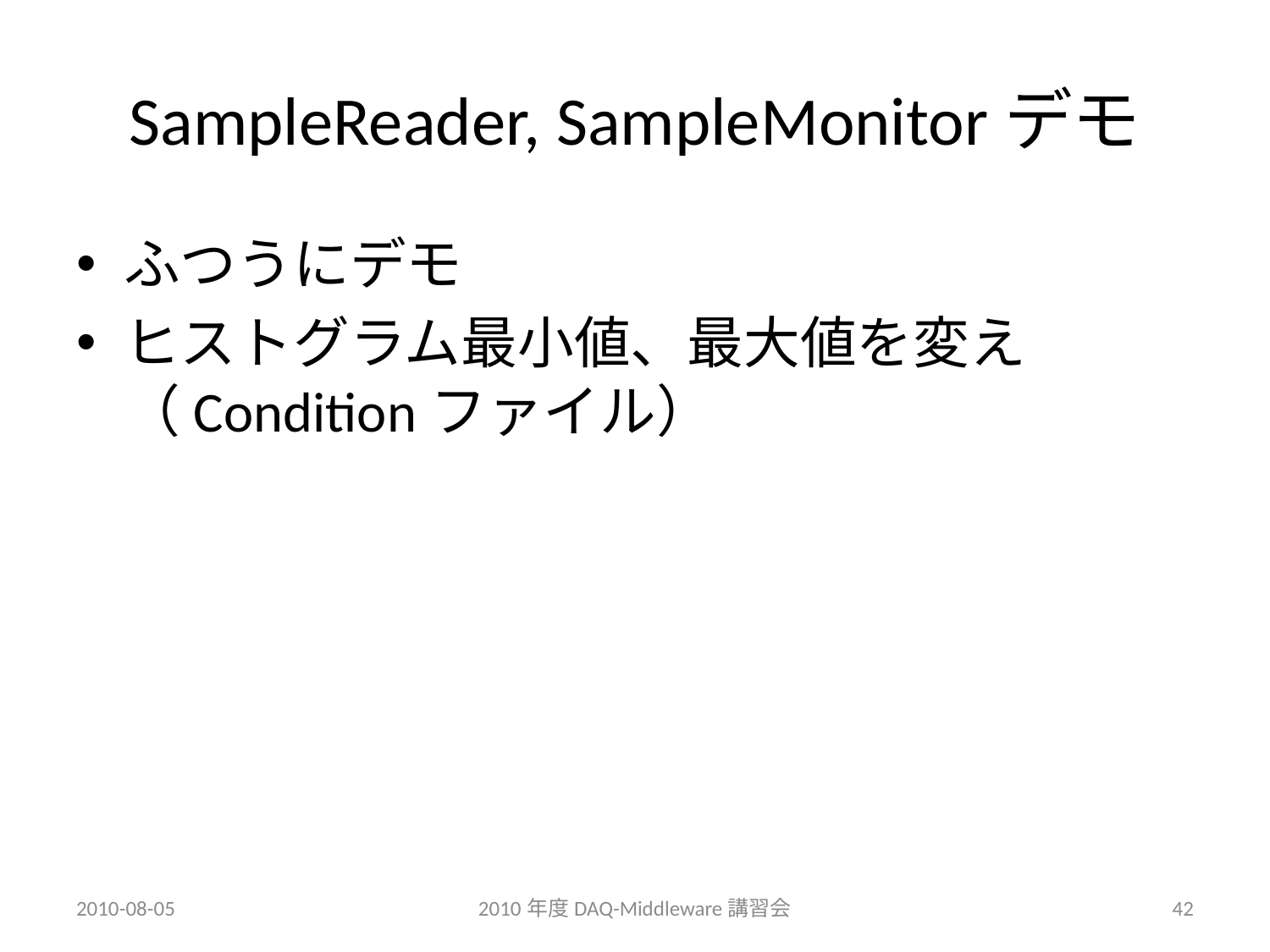

# SampleReader, SampleMonitorデモ
ふつうにデモ
ヒストグラム最小値、最大値を変え（Conditionファイル）
2010-08-05
2010年度DAQ-Middleware講習会
42